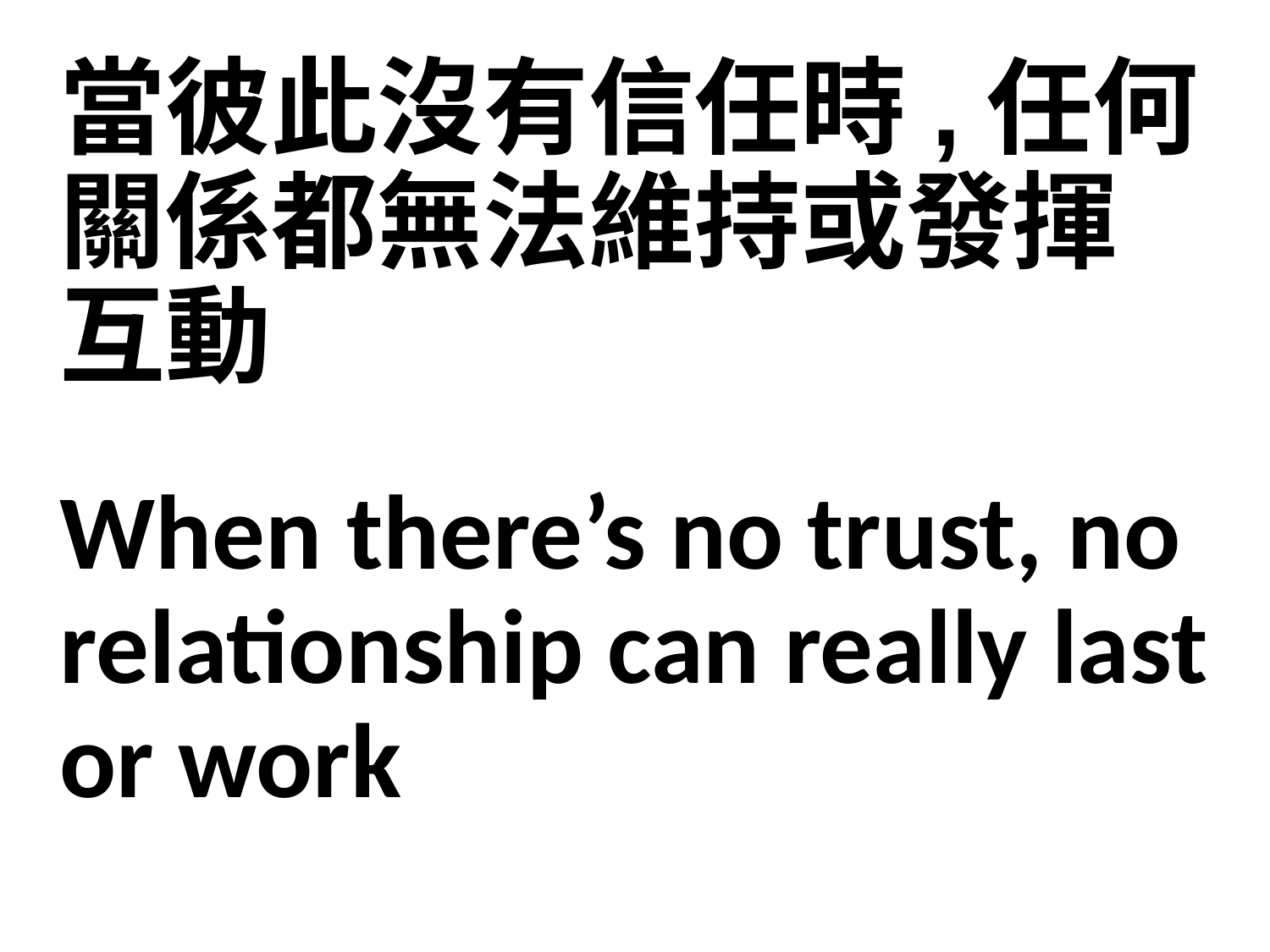

當彼此沒有信任時,任何關係都無法維持或發揮互動

When there’s no trust, no relationship can really last or work